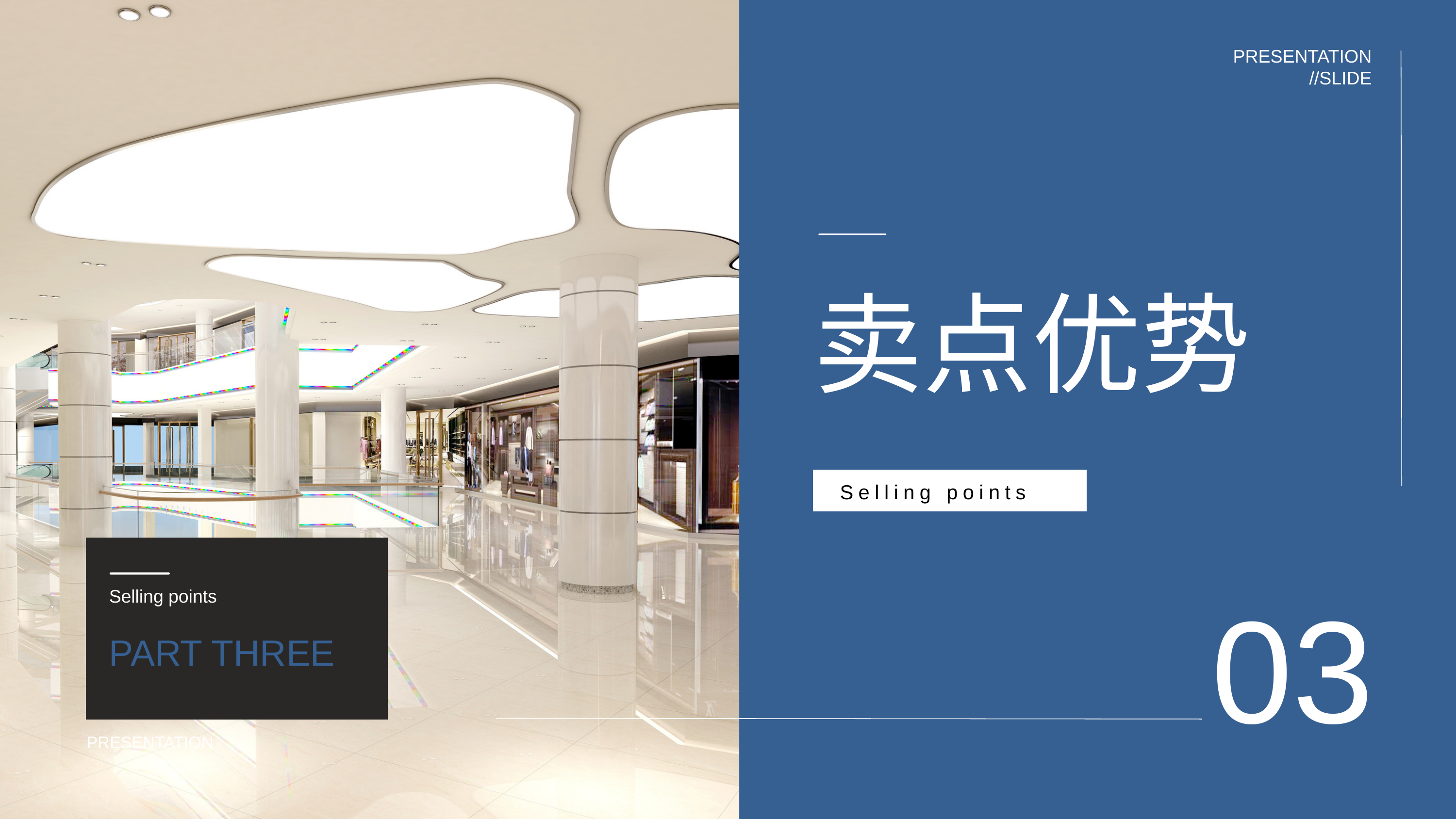

PRESENTATION
//SLIDE

卖点优势

Selling points

03
Selling points
PART THREE

PRESENTATION